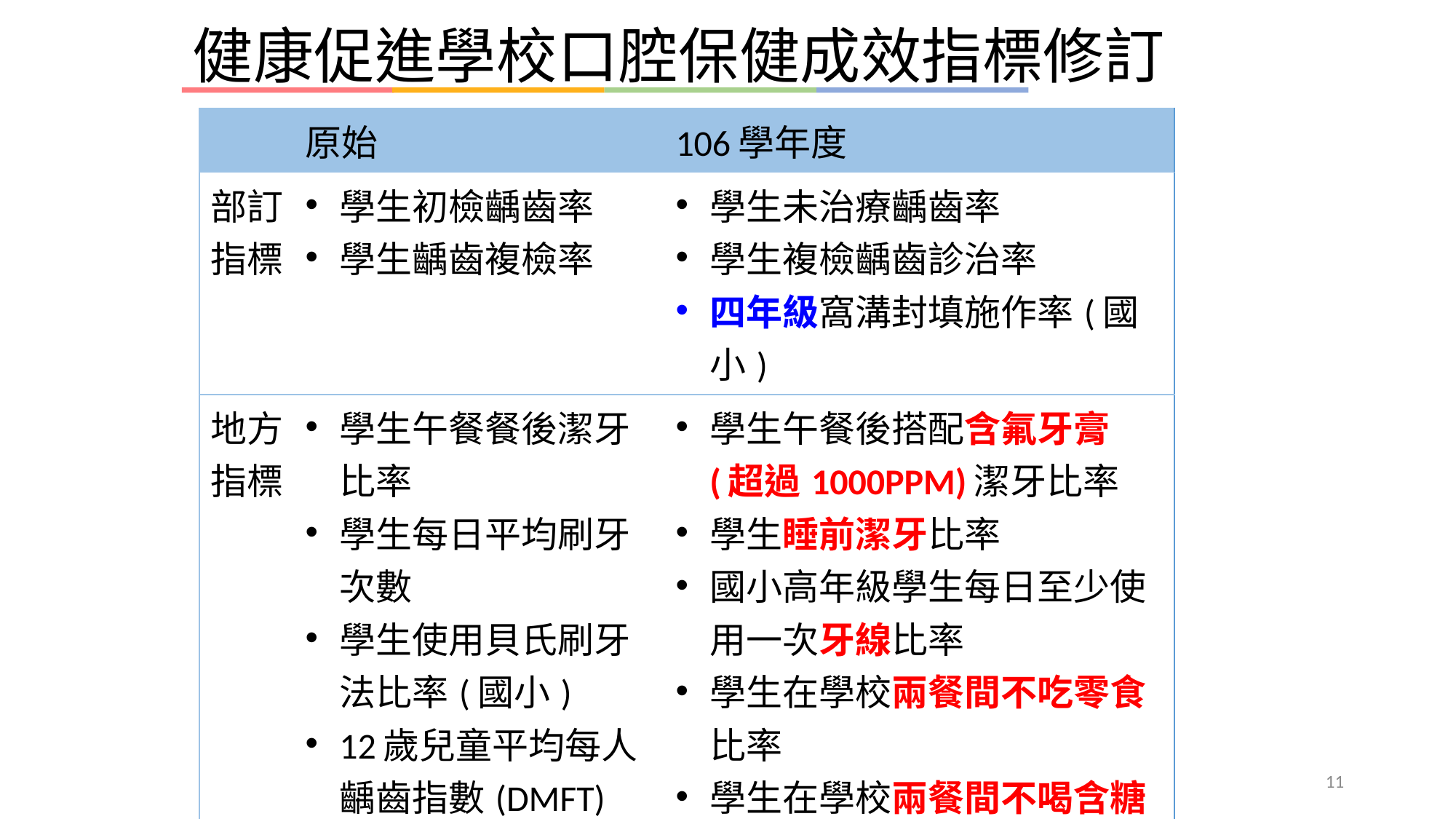

# 健康促進學校口腔保健成效指標修訂

|  | 原始 | 106學年度 |
| --- | --- | --- |
| 部訂指標 | 學生初檢齲齒率 學生齲齒複檢率 | 學生未治療齲齒率 學生複檢齲齒診治率 四年級窩溝封填施作率(國小) |
| 地方指標 | 學生午餐餐後潔牙比率 學生每日平均刷牙次數 學生使用貝氏刷牙法比率(國小) 12歲兒童平均每人齲齒指數(DMFT) | 學生午餐後搭配含氟牙膏(超過1000PPM)潔牙比率 學生睡前潔牙比率 國小高年級學生每日至少使用一次牙線比率 學生在學校兩餐間不吃零食比率 學生在學校兩餐間不喝含糖飲料比率 |
11